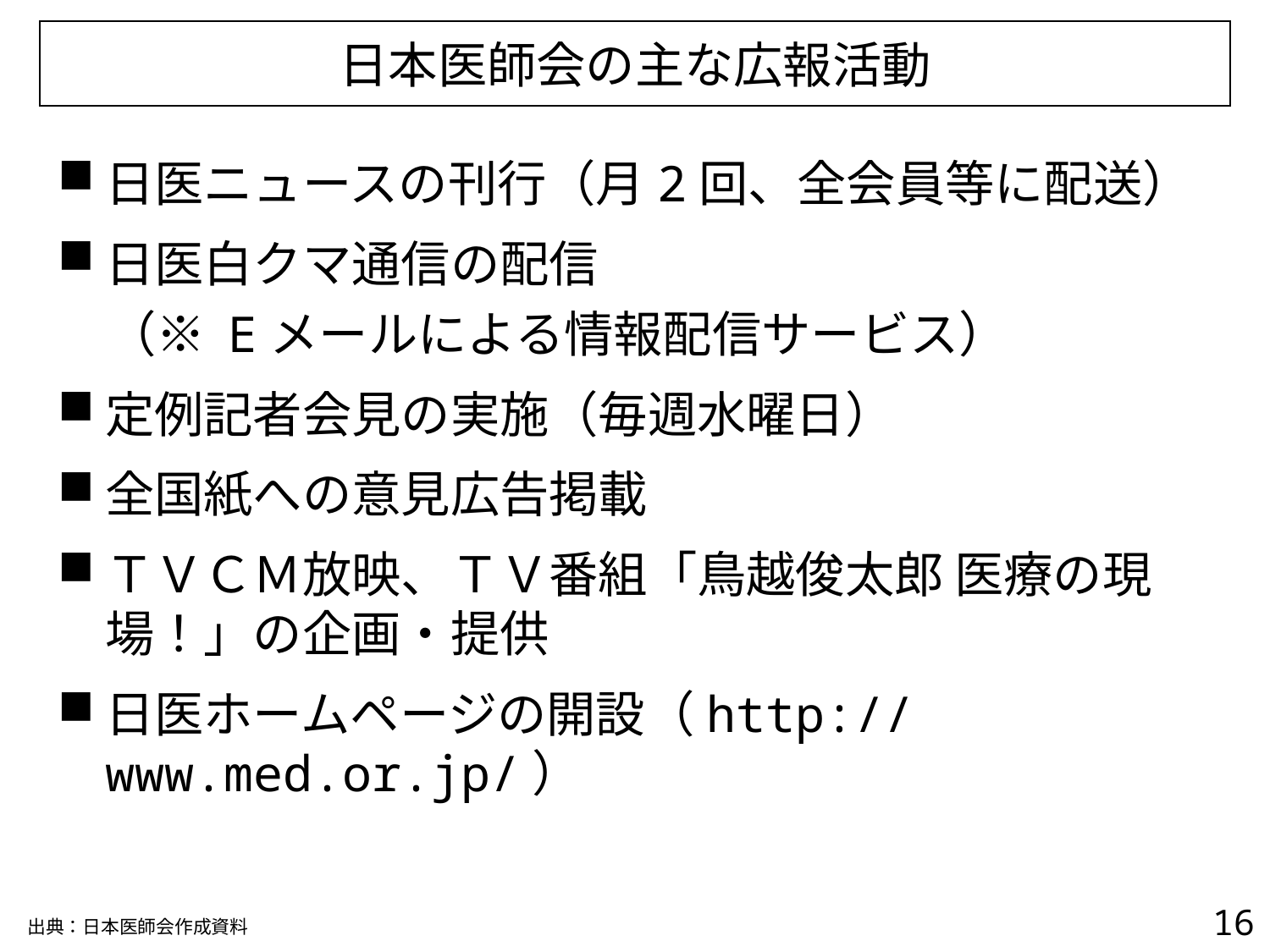

日本医師会の主な広報活動
日医ニュースの刊行（月2回、全会員等に配送）
日医白クマ通信の配信
　（※ Eメールによる情報配信サービス）
定例記者会見の実施（毎週水曜日）
全国紙への意見広告掲載
ＴＶＣＭ放映、ＴＶ番組「鳥越俊太郎 医療の現場！」の企画・提供
日医ホームページの開設（http://www.med.or.jp/）
16
出典：日本医師会作成資料